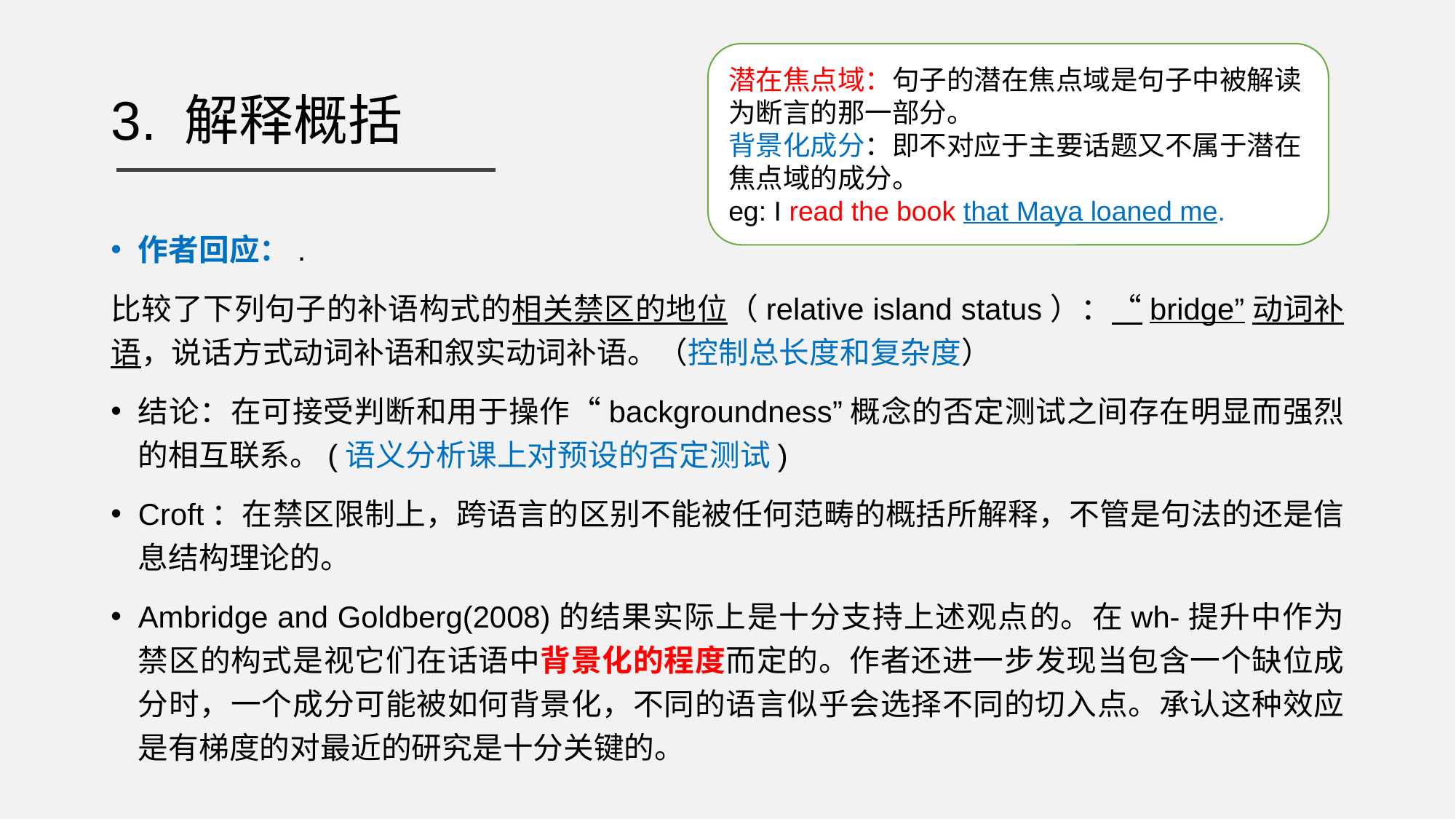

# 3. 解释概括
潜在焦点域：句子的潜在焦点域是句子中被解读为断言的那一部分。
背景化成分：即不对应于主要话题又不属于潜在焦点域的成分。
eg: I read the book that Maya loaned me.
作者回应：.
比较了下列句子的补语构式的相关禁区的地位（relative island status）：“bridge”动词补语，说话方式动词补语和叙实动词补语。（控制总长度和复杂度）
结论：在可接受判断和用于操作“backgroundness”概念的否定测试之间存在明显而强烈的相互联系。(语义分析课上对预设的否定测试)
Croft：在禁区限制上，跨语言的区别不能被任何范畴的概括所解释，不管是句法的还是信息结构理论的。
Ambridge and Goldberg(2008)的结果实际上是十分支持上述观点的。在wh-提升中作为禁区的构式是视它们在话语中背景化的程度而定的。作者还进一步发现当包含一个缺位成分时，一个成分可能被如何背景化，不同的语言似乎会选择不同的切入点。承认这种效应是有梯度的对最近的研究是十分关键的。